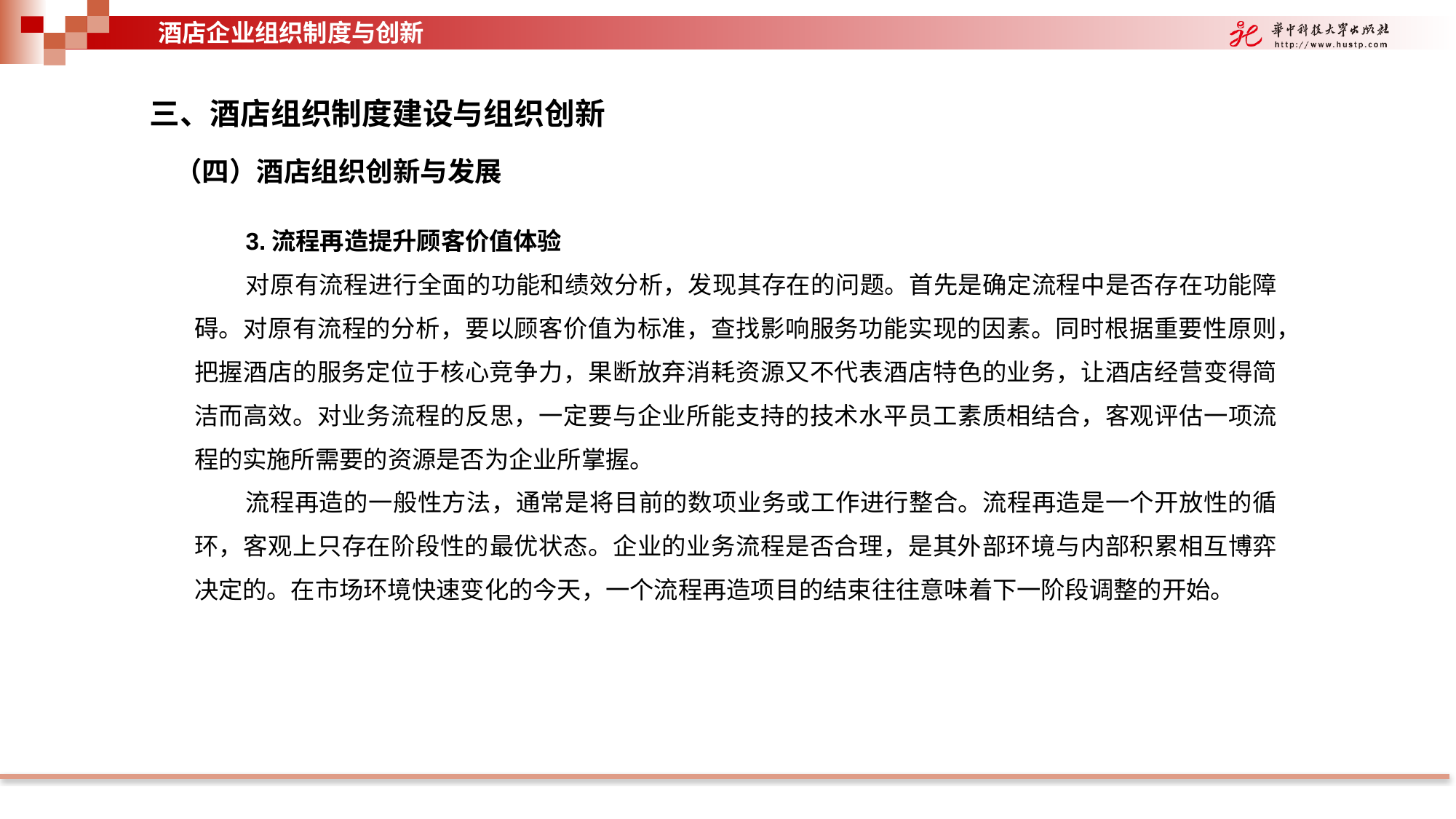

酒店企业组织制度与创新
三、酒店组织制度建设与组织创新
（四）酒店组织创新与发展
3.流程再造提升顾客价值体验
对原有流程进行全面的功能和绩效分析，发现其存在的问题。首先是确定流程中是否存在功能障碍。对原有流程的分析，要以顾客价值为标准，查找影响服务功能实现的因素。同时根据重要性原则，把握酒店的服务定位于核心竞争力，果断放弃消耗资源又不代表酒店特色的业务，让酒店经营变得简洁而高效。对业务流程的反思，一定要与企业所能支持的技术水平员工素质相结合，客观评估一项流程的实施所需要的资源是否为企业所掌握。
流程再造的一般性方法，通常是将目前的数项业务或工作进行整合。流程再造是一个开放性的循环，客观上只存在阶段性的最优状态。企业的业务流程是否合理，是其外部环境与内部积累相互博弈决定的。在市场环境快速变化的今天，一个流程再造项目的结束往往意味着下一阶段调整的开始。